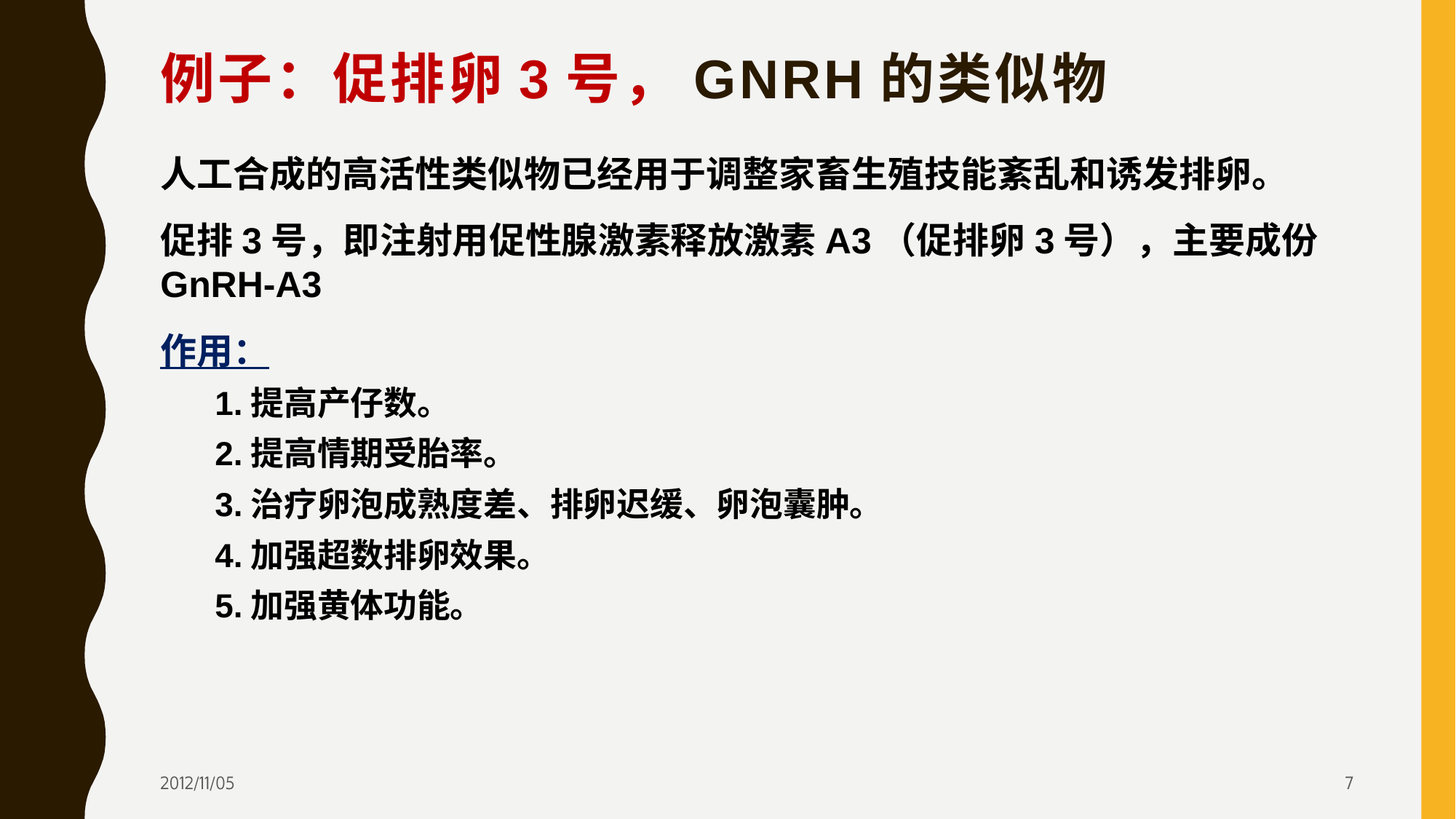

# 例子：促排卵3号，GnRH的类似物
人工合成的高活性类似物已经用于调整家畜生殖技能紊乱和诱发排卵。
促排3号，即注射用促性腺激素释放激素A3（促排卵3号），主要成份GnRH-A3
作用：
1.提高产仔数。
2.提高情期受胎率。
3.治疗卵泡成熟度差、排卵迟缓、卵泡囊肿。
4.加强超数排卵效果。
5.加强黄体功能。
2012/11/05
7